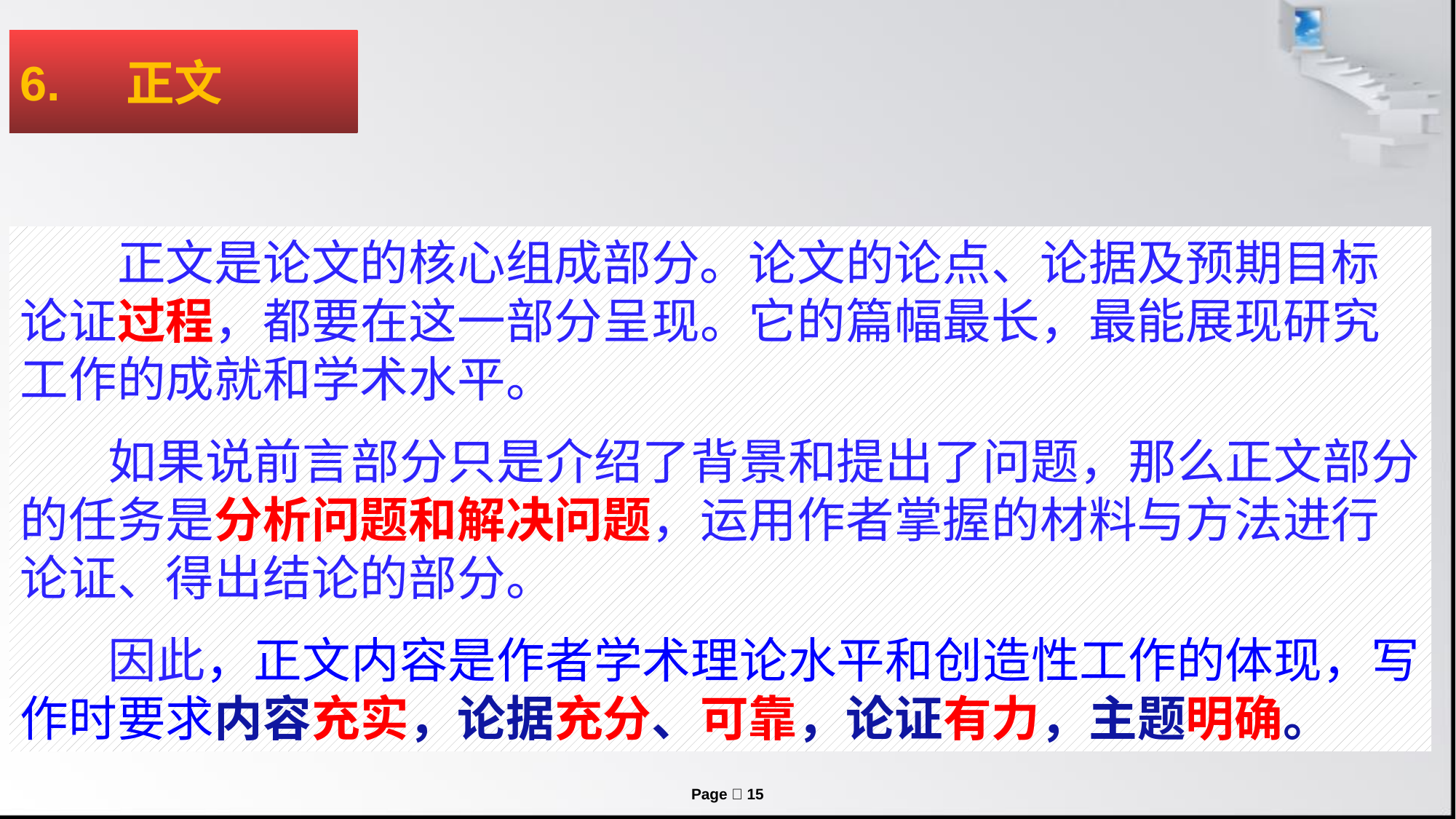

# 6.    正文
         正文是论文的核心组成部分。论文的论点、论据及预期目标论证过程，都要在这一部分呈现。它的篇幅最长，最能展现研究工作的成就和学术水平。
       如果说前言部分只是介绍了背景和提出了问题，那么正文部分的任务是分析问题和解决问题，运用作者掌握的材料与方法进行论证、得出结论的部分。
       因此，正文内容是作者学术理论水平和创造性工作的体现，写作时要求内容充实，论据充分、可靠，论证有力，主题明确。